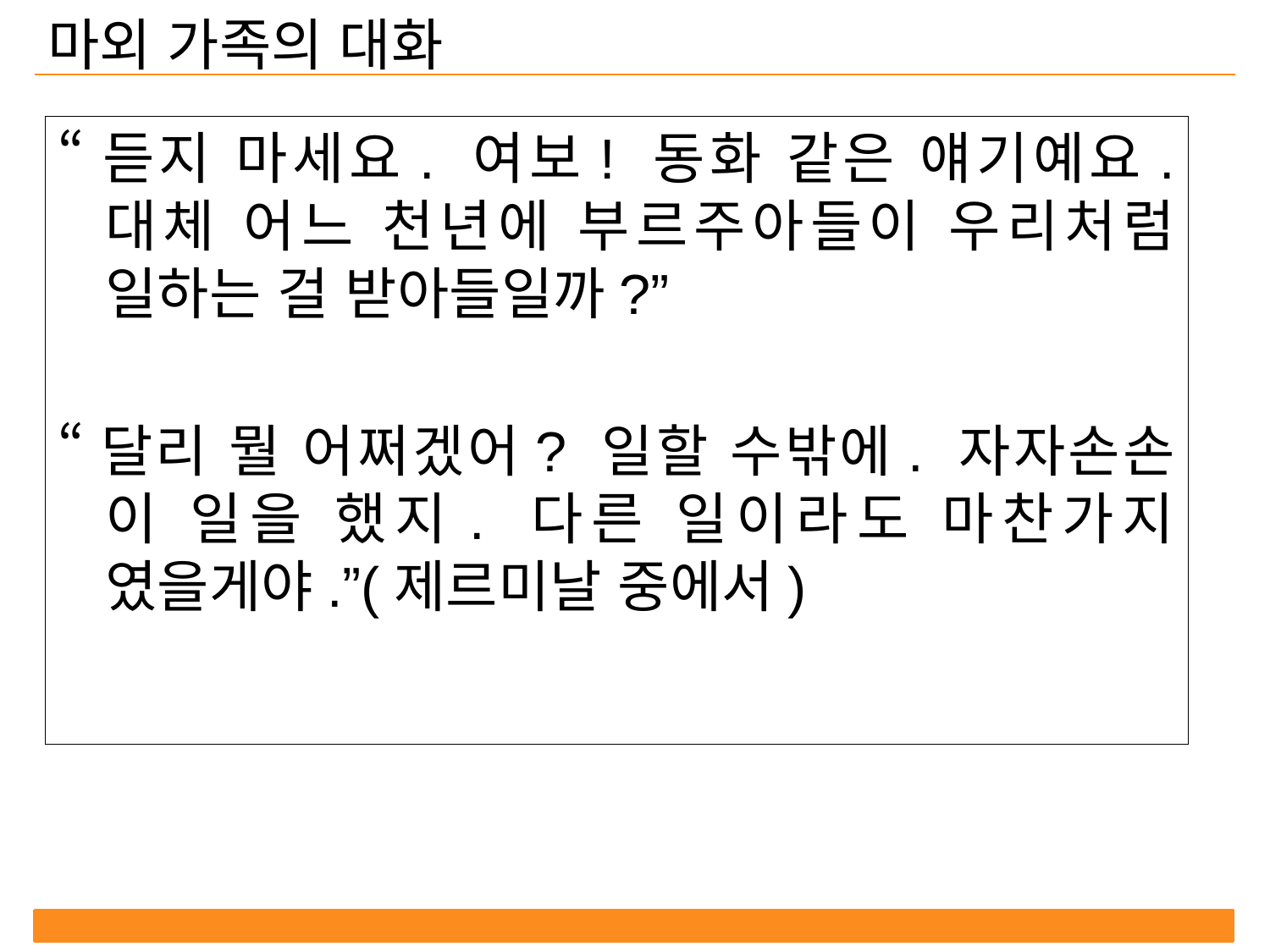

마외 가족의 대화
“듣지 마세요. 여보! 동화 같은 얘기예요. 대체 어느 천년에 부르주아들이 우리처럼 일하는 걸 받아들일까?”

“달리 뭘 어쩌겠어? 일할 수밖에. 자자손손 이 일을 했지. 다른 일이라도 마찬가지 였을게야.”(제르미날 중에서)